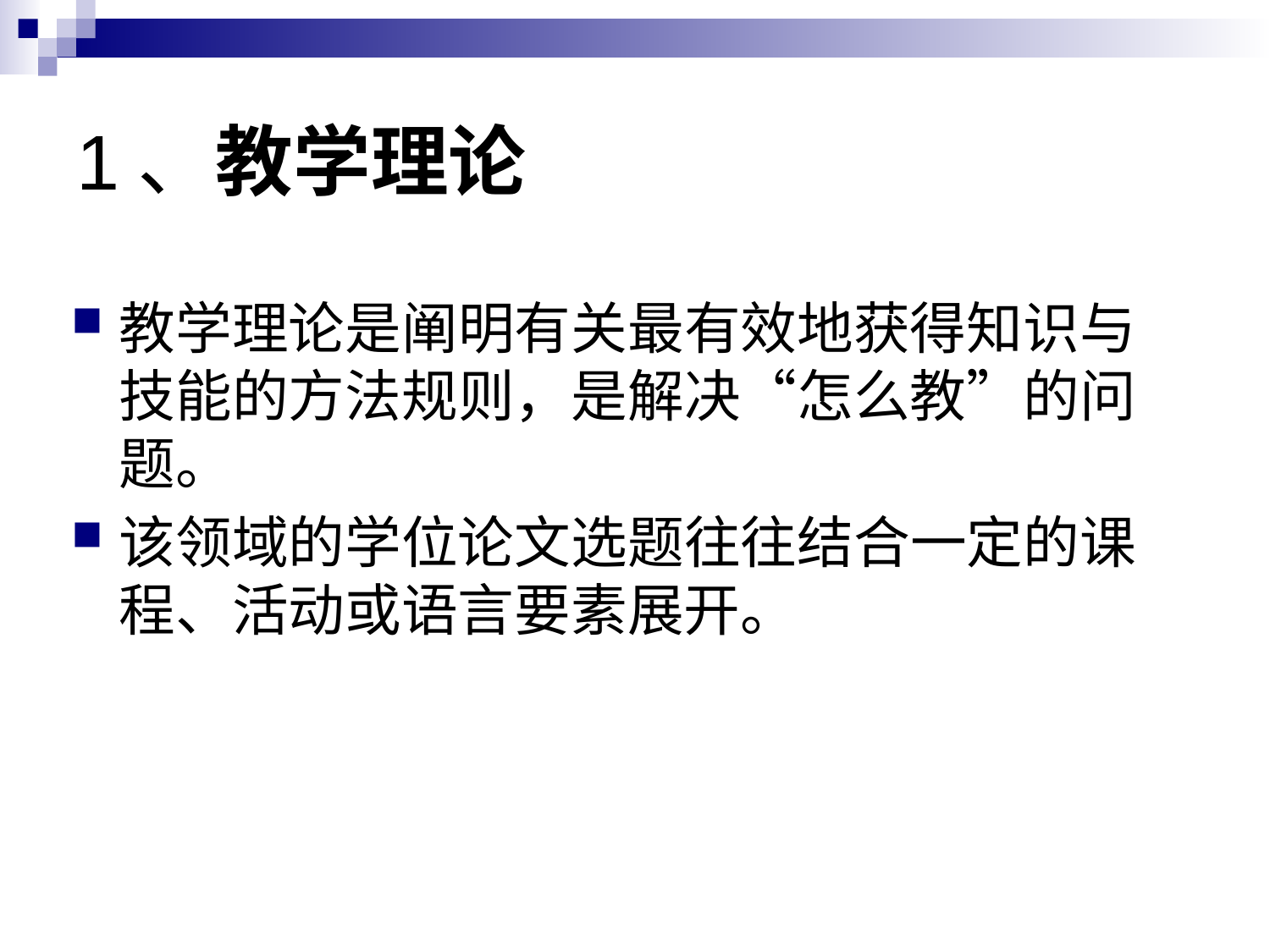

# 1、教学理论
教学理论是阐明有关最有效地获得知识与技能的方法规则，是解决“怎么教”的问题。
该领域的学位论文选题往往结合一定的课程、活动或语言要素展开。